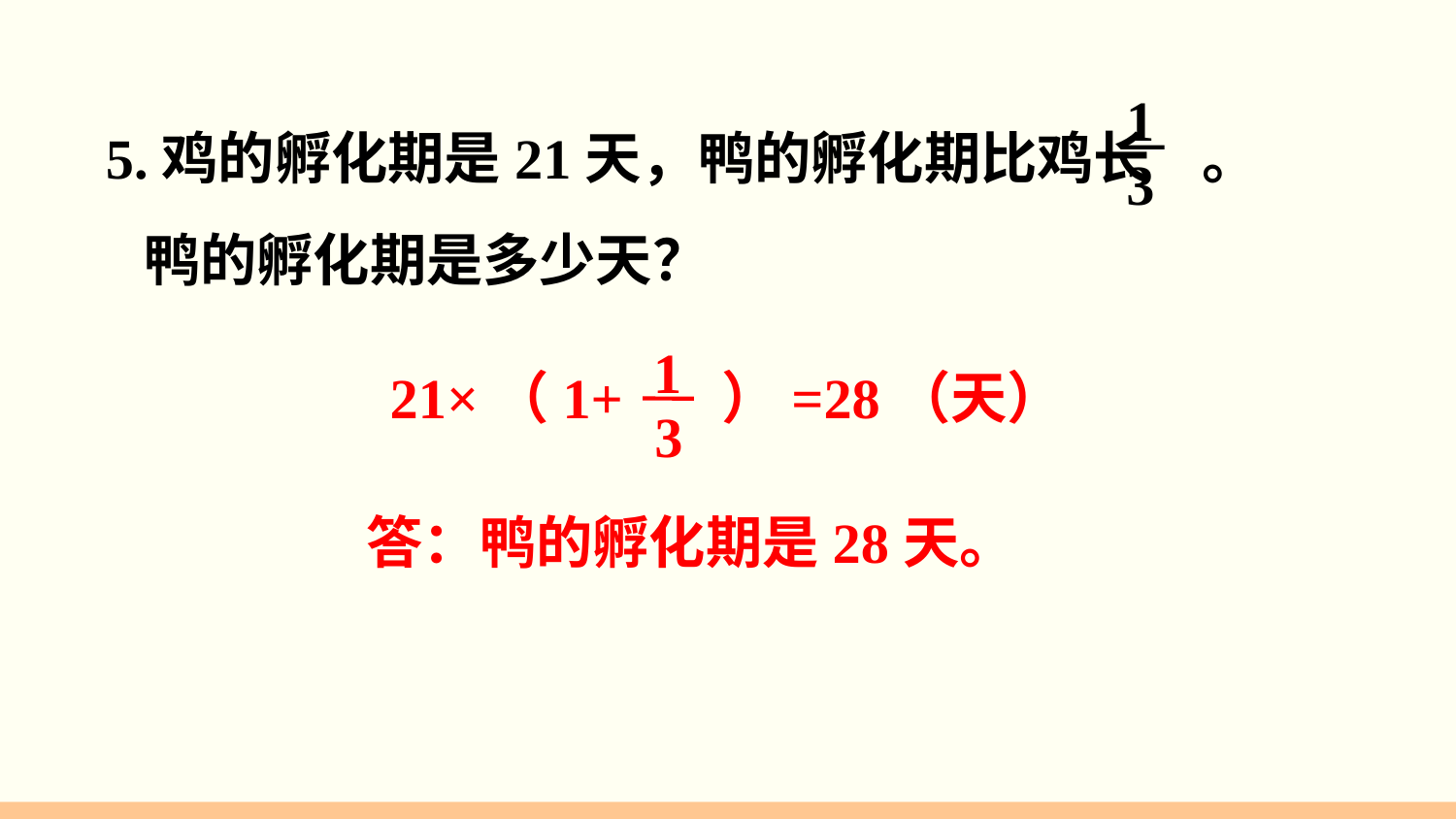

1
3

 5.鸡的孵化期是21天，鸭的孵化期比鸡长    。
   鸭的孵化期是多少天？
1
3

    21×（1+      ）=28（天）

答：鸭的孵化期是28天。